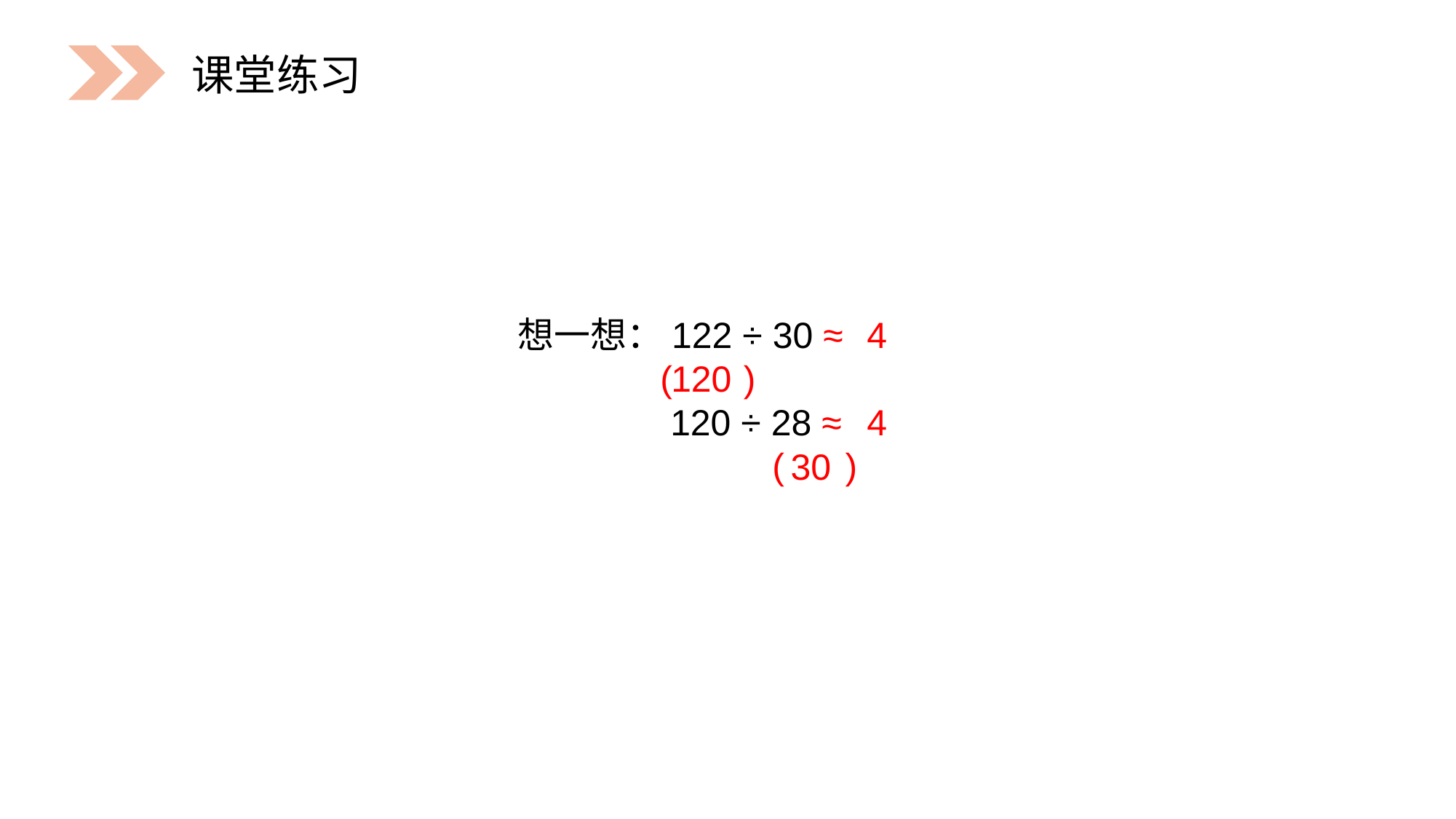

课堂练习
想一想：122 ÷ 30 ≈
              (       )
               120 ÷ 28 ≈
                         (      )
4
120
4
30